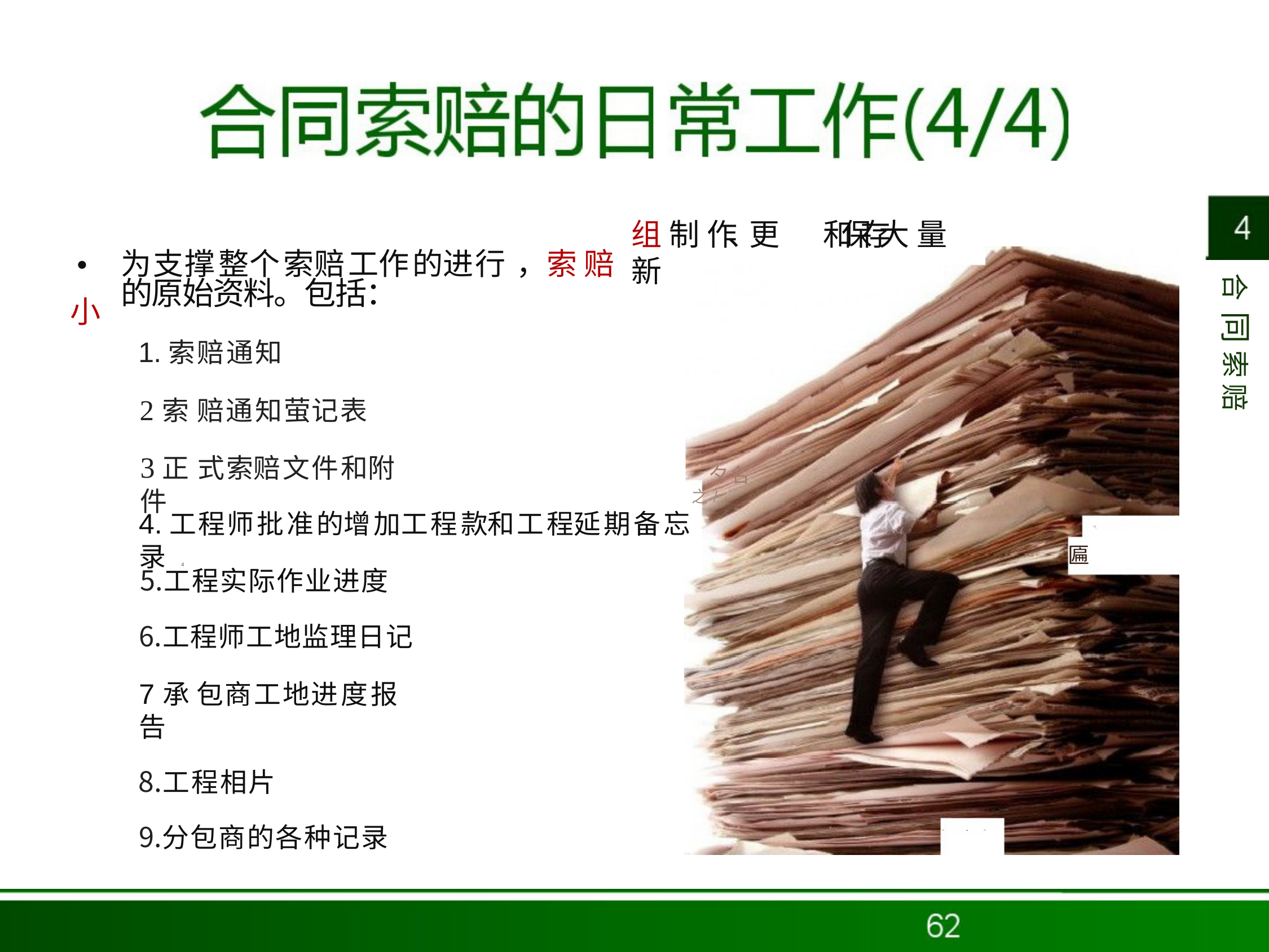

# ．为支撑整个索赔工作的进行 ，索 赔小

组 制 作、更新
和 保 存 大 量

的原始资料。包括：
1.索赔通知
2索赔通知萤记表
合同 索赔
3正式索赔文件和附件
夕名
之/
4.工程师批准的增加工程款和工程延期备忘录 4
气
匾
工程实际作业进度
工程师工地监理日记
7承包商工地进度报告
工程相片
分包商的各种记录
-
-
-